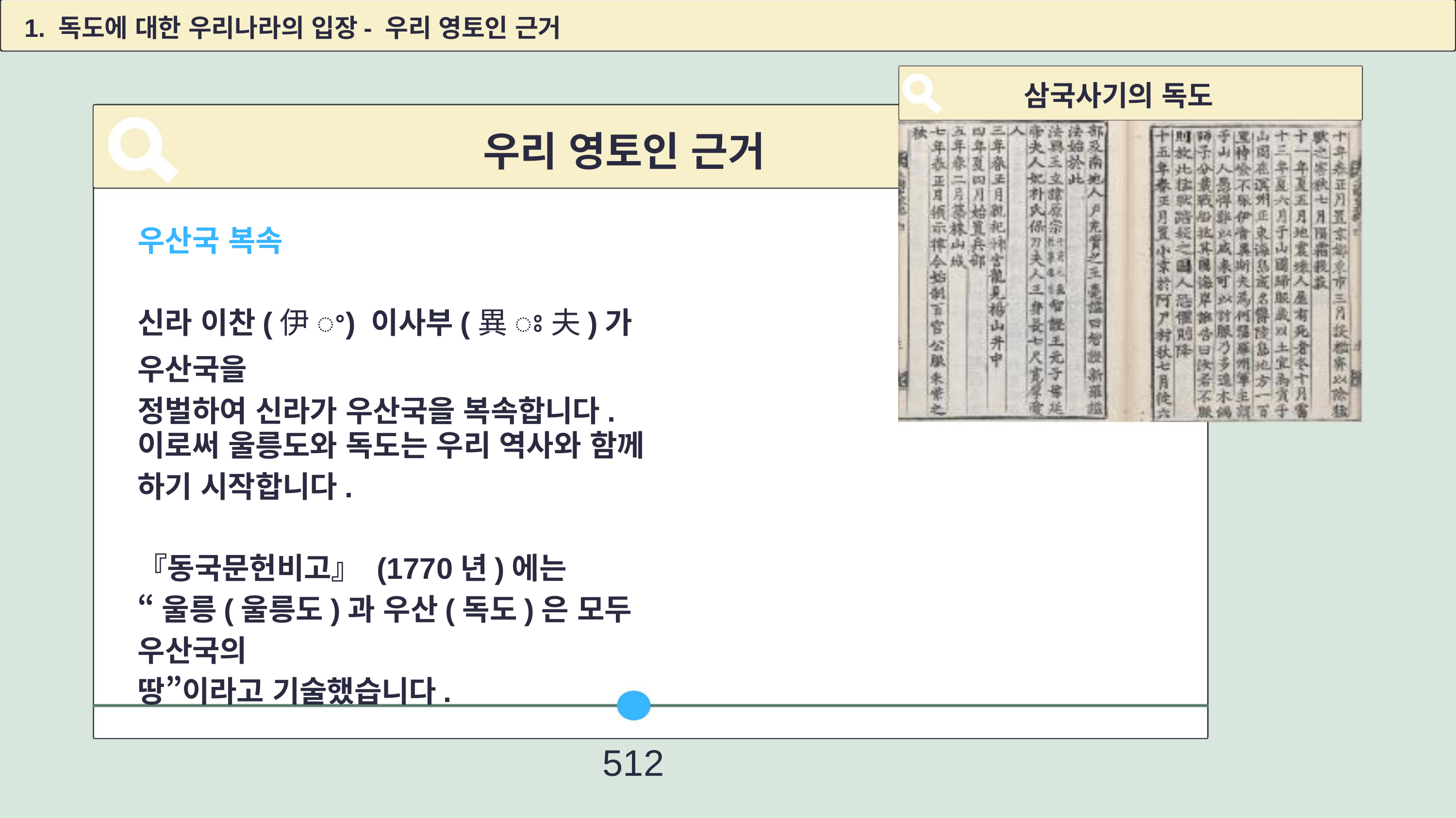

1. 독도에 대한 우리나라의 입장- 우리 영토인 근거
삼국사기의 독도
우리 영토인 근거
우산국 복속
신라 이찬(伊ꢀ) 이사부(異ꢁ夫)가 우산국을
정벌하여 신라가 우산국을 복속합니다.
이로써 울릉도와 독도는 우리 역사와 함께
하기 시작합니다.
『동국문헌비고』 (1770년)에는
“울릉(울릉도)과 우산(독도)은 모두 우산국의
땅”이라고 기술했습니다.
512